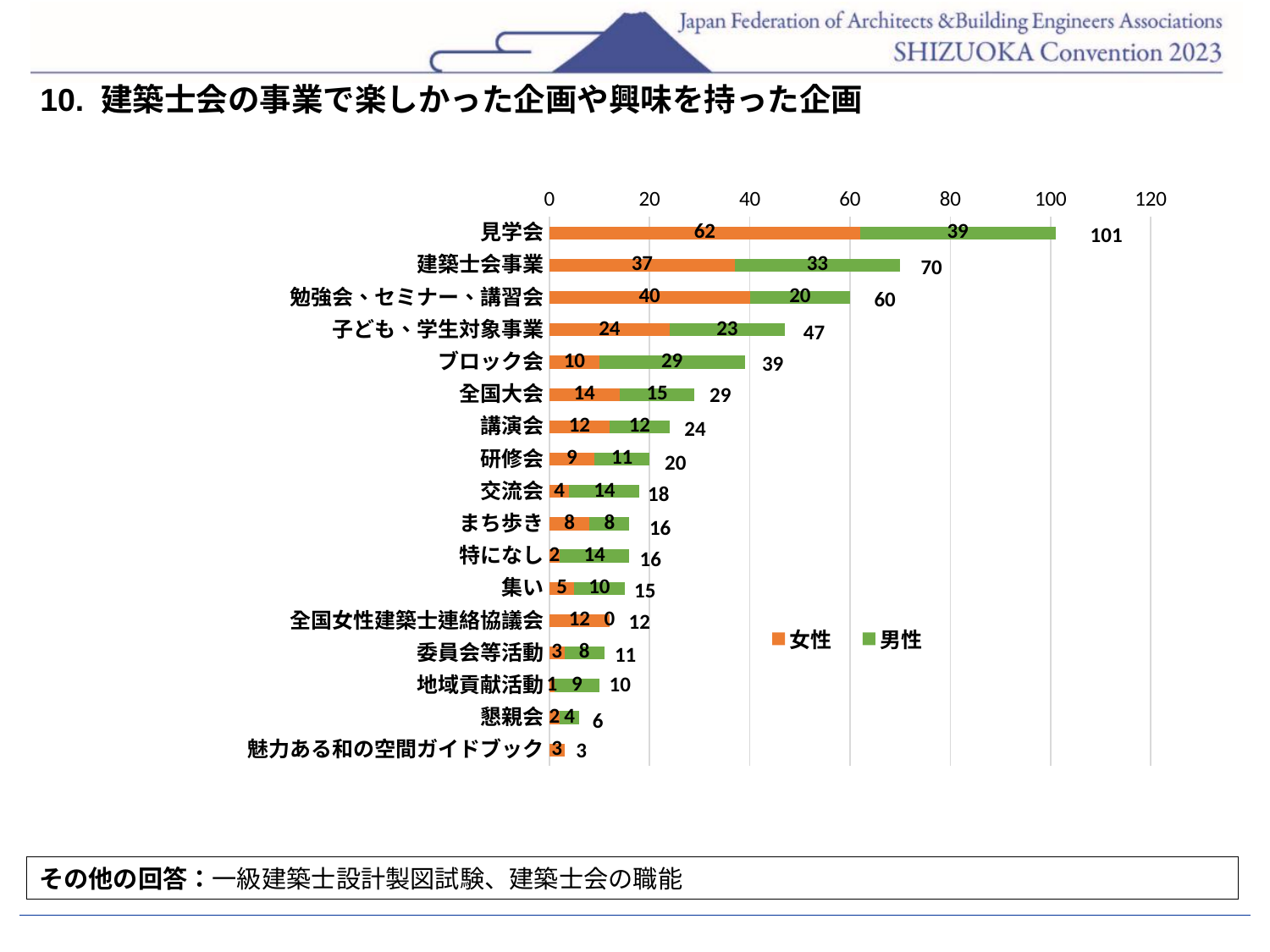

10. 建築士会の事業で楽しかった企画や興味を持った企画

### Chart

| Category | 女性 | 男性 |
|---|---|---|
| 見学会 | 62.0 | 39.0 |
| 建築士会事業 | 37.0 | 33.0 |
| 勉強会、セミナー、講習会 | 40.0 | 20.0 |
| 子ども、学生対象事業 | 24.0 | 23.0 |
| ブロック会 | 10.0 | 29.0 |
| 全国大会 | 14.0 | 15.0 |
| 講演会 | 12.0 | 12.0 |
| 研修会 | 9.0 | 11.0 |
| 交流会 | 4.0 | 14.0 |
| まち歩き | 8.0 | 8.0 |
| 特になし | 2.0 | 14.0 |
| 集い | 5.0 | 10.0 |
| 全国女性建築士連絡協議会 | 12.0 | 0.0 |
| 委員会等活動 | 3.0 | 8.0 |
| 地域貢献活動 | 1.0 | 9.0 |
| 懇親会 | 2.0 | 4.0 |
| 魅力ある和の空間ガイドブック | 3.0 | None |
101
70
60
47
39
29
24
20
18
16
16
15
12
11
10
6
3
その他の回答：一級建築士設計製図試験、建築士会の職能